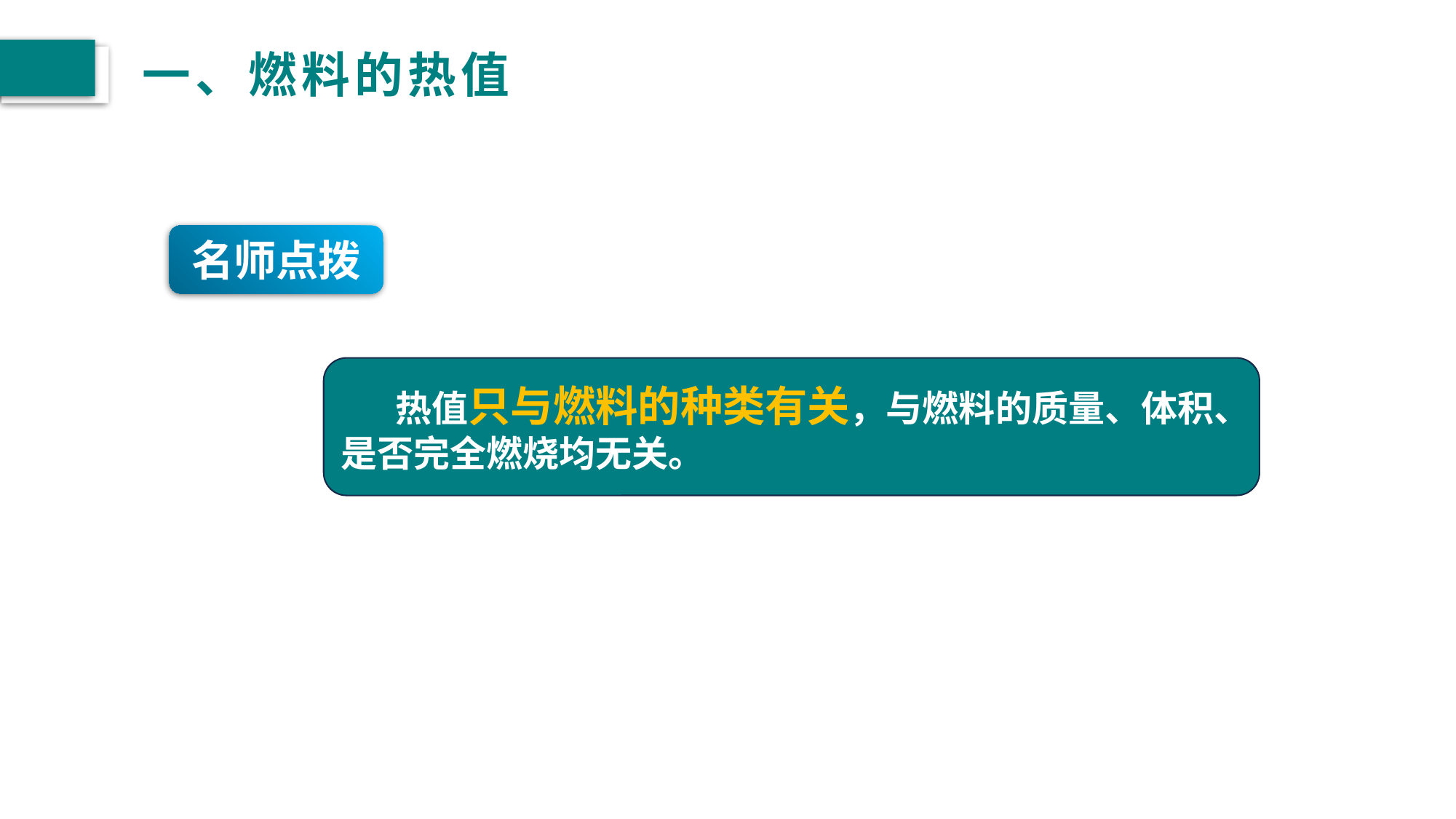

# 一、燃料的热值
名师点拨
热值只与燃料的种类有关，与燃料的质量、体积、是否完全燃烧均无关。